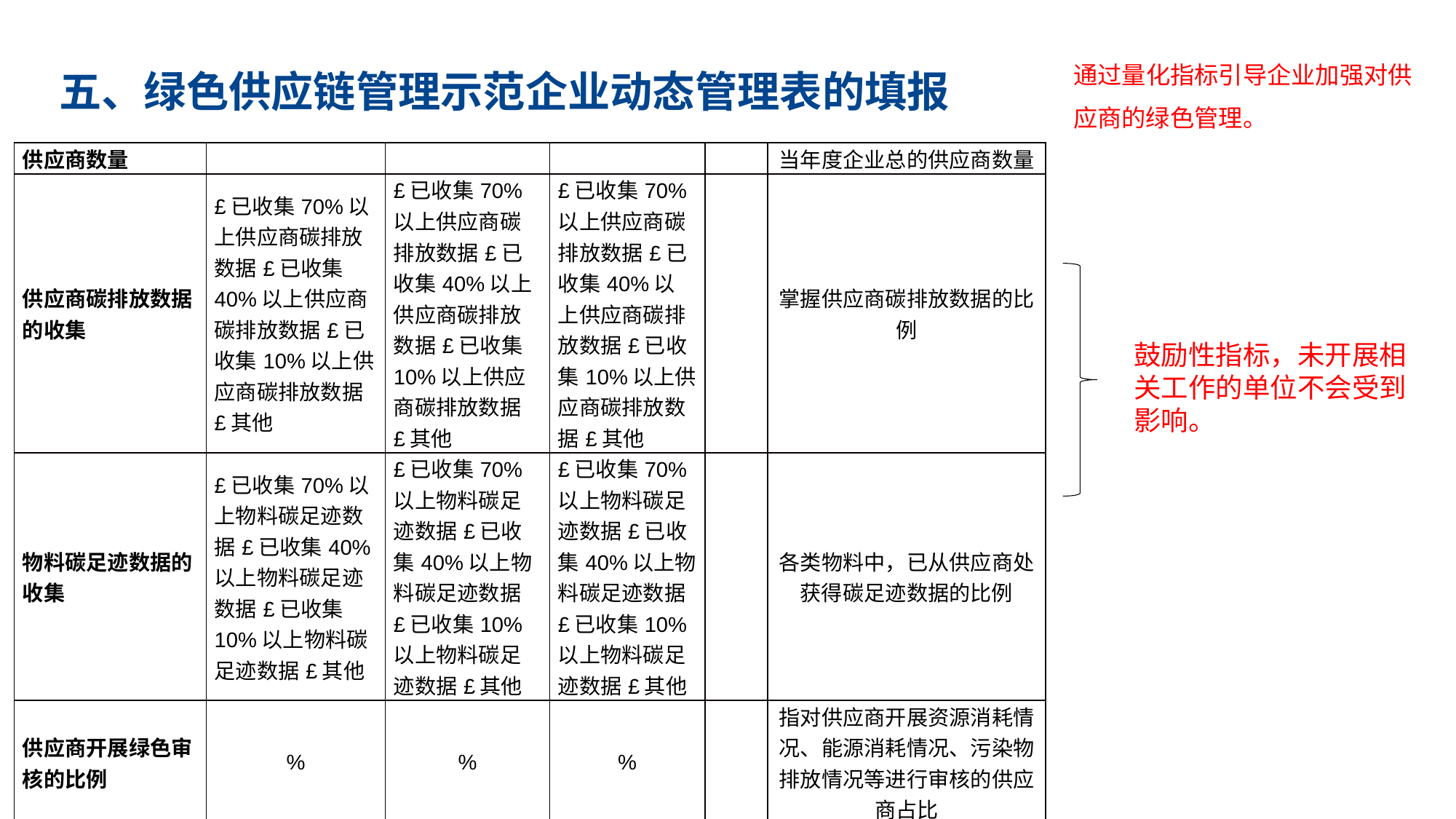

# 五、绿色供应链管理示范企业动态管理表的填报
通过量化指标引导企业加强对供应商的绿色管理。
| 供应商数量 |  |  |  |  | 当年度企业总的供应商数量 |
| --- | --- | --- | --- | --- | --- |
| 供应商碳排放数据的收集 | £已收集70%以上供应商碳排放数据£已收集40%以上供应商碳排放数据£已收集10%以上供应商碳排放数据£其他 | £已收集70%以上供应商碳排放数据£已收集40%以上供应商碳排放数据£已收集10%以上供应商碳排放数据£其他 | £已收集70%以上供应商碳排放数据£已收集40%以上供应商碳排放数据£已收集10%以上供应商碳排放数据£其他 |  | 掌握供应商碳排放数据的比例 |
| 物料碳足迹数据的收集 | £已收集70%以上物料碳足迹数据£已收集40%以上物料碳足迹数据£已收集10%以上物料碳足迹数据£其他 | £已收集70%以上物料碳足迹数据£已收集40%以上物料碳足迹数据£已收集10%以上物料碳足迹数据£其他 | £已收集70%以上物料碳足迹数据£已收集40%以上物料碳足迹数据£已收集10%以上物料碳足迹数据£其他 |  | 各类物料中，已从供应商处获得碳足迹数据的比例 |
| 供应商开展绿色审核的比例 | % | % | % |  | 指对供应商开展资源消耗情况、能源消耗情况、污染物排放情况等进行审核的供应商占比 |
| 供应商中，国家级绿色工厂数量 |  |  |  |  |  |
| 从国家级绿色工厂单位采购的金额占总采购金额比例 | % | % | % |  |  |

鼓励性指标，未开展相关工作的单位不会受到影响。